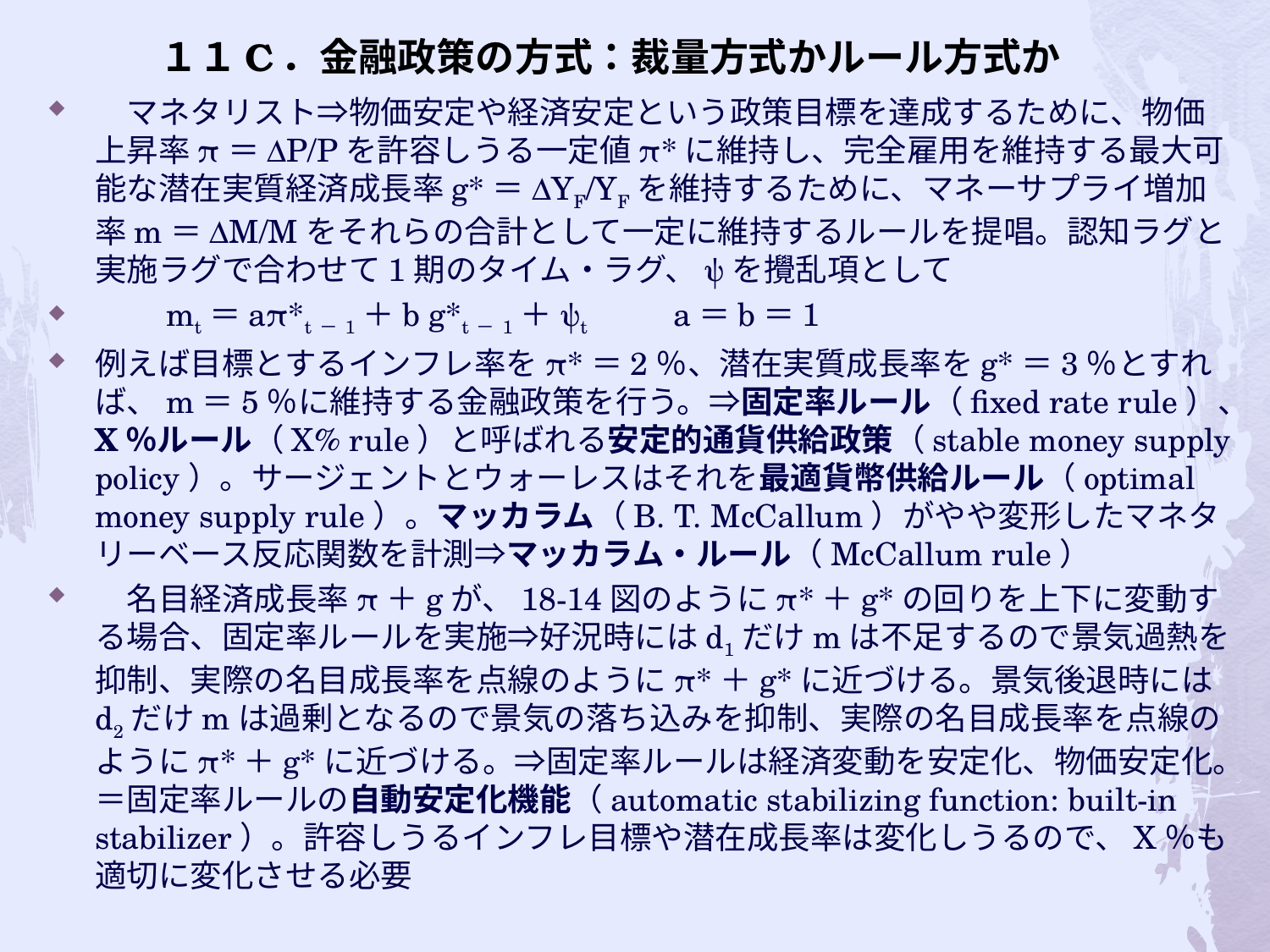

# １１C．金融政策の方式：裁量方式かルール方式か
　マネタリスト⇒物価安定や経済安定という政策目標を達成するために、物価上昇率π＝ΔP/Pを許容しうる一定値π*に維持し、完全雇用を維持する最大可能な潜在実質経済成長率g*＝ΔYF/YFを維持するために、マネーサプライ増加率m＝ΔM/Mをそれらの合計として一定に維持するルールを提唱。認知ラグと実施ラグで合わせて1期のタイム・ラグ、ψを攪乱項として
　　mt＝aπ*t－1＋b g*t－1＋ψt　　 a＝b＝1
例えば目標とするインフレ率をπ*＝2％、潜在実質成長率をg*＝3％とすれば、m＝5％に維持する金融政策を行う。⇒固定率ルール（fixed rate rule）、X％ルール（X% rule）と呼ばれる安定的通貨供給政策（stable money supply policy）。サージェントとウォーレスはそれを最適貨幣供給ルール（optimal money supply rule）。マッカラム（B. T. McCallum）がやや変形したマネタリーベース反応関数を計測⇒マッカラム・ルール（McCallum rule）
　名目経済成長率π＋gが、18-14図のようにπ*＋g*の回りを上下に変動する場合、固定率ルールを実施⇒好況時にはd1だけmは不足するので景気過熱を抑制、実際の名目成長率を点線のようにπ*＋g*に近づける。景気後退時にはd2だけmは過剰となるので景気の落ち込みを抑制、実際の名目成長率を点線のようにπ*＋g*に近づける。⇒固定率ルールは経済変動を安定化、物価安定化。＝固定率ルールの自動安定化機能（automatic stabilizing function: built-in stabilizer）。許容しうるインフレ目標や潜在成長率は変化しうるので、X％も適切に変化させる必要